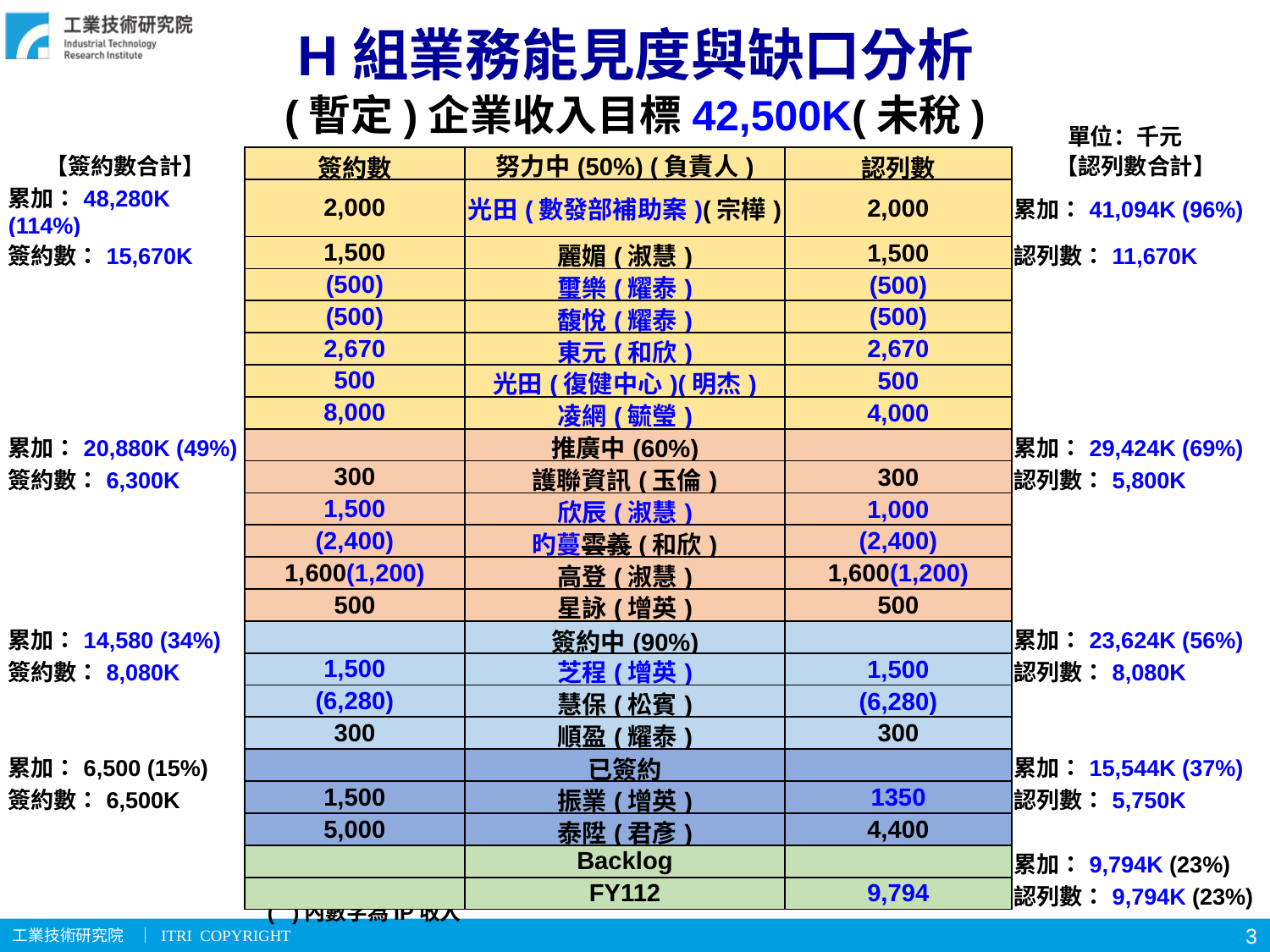

H組業務能見度與缺口分析
(暫定)企業收入目標42,500K(未稅)
單位：千元
| 【簽約數合計】 | 簽約數 | 努力中(50%) (負責人) | 認列數 | 【認列數合計】 |
| --- | --- | --- | --- | --- |
| 累加：48,280K (114%) | 2,000 | 光田(數發部補助案)(宗樺) | 2,000 | 累加：41,094K (96%) |
| 簽約數：15,670K | 1,500 | 麗媚(淑慧) | 1,500 | 認列數：11,670K |
|  | (500) | 璽樂(耀泰) | (500) |  |
|  | (500) | 馥悅(耀泰) | (500) |  |
|  | 2,670 | 東元(和欣) | 2,670 |  |
|  | 500 | 光田(復健中心)(明杰) | 500 |  |
|  | 8,000 | 凌網(毓瑩) | 4,000 |  |
| 累加：20,880K (49%) |  | 推廣中(60%) |  | 累加：29,424K (69%) |
| 簽約數：6,300K | 300 | 護聯資訊(玉倫) | 300 | 認列數：5,800K |
|  | 1,500 | 欣辰(淑慧) | 1,000 |  |
|  | (2,400) | 旳蔓雲義(和欣) | (2,400) |  |
|  | 1,600(1,200) | 高登(淑慧) | 1,600(1,200) |  |
|  | 500 | 星詠(增英) | 500 |  |
| 累加：14,580 (34%) |  | 簽約中(90%) |  | 累加：23,624K (56%) |
| 簽約數：8,080K | 1,500 | 芝程(增英) | 1,500 | 認列數：8,080K |
|  | (6,280) | 慧保(松賓) | (6,280) |  |
|  | 300 | 順盈(耀泰) | 300 |  |
| 累加：6,500 (15%) |  | 已簽約 |  | 累加：15,544K (37%) |
| 簽約數：6,500K | 1,500 | 振業(增英) | 1350 | 認列數：5,750K |
|  | 5,000 | 泰陞(君彥) | 4,400 |  |
|  |  | Backlog |  | 累加：9,794K (23%) |
|  |  | FY112 | 9,794 | 認列數：9,794K (23%) |
(   )內數字為IP收入